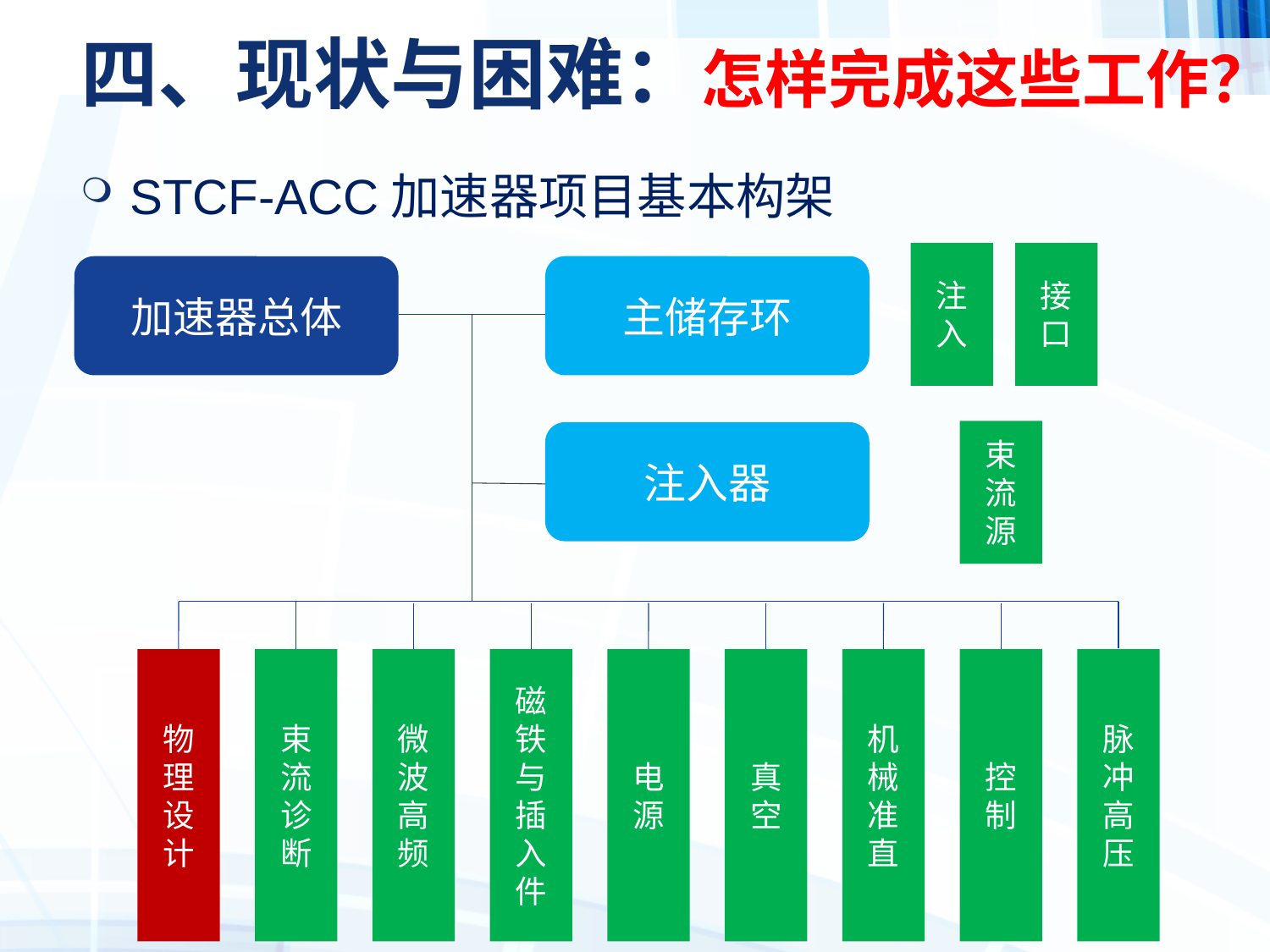

# 四、现状与困难：怎样完成这些工作？
STCF-ACC加速器项目基本构架
注入
接口
加速器总体
主储存环
束流源
注入器

物理设计
束流诊断
微波高频
磁铁与插入件
电源
真空
机械准直
控制
脉冲高压